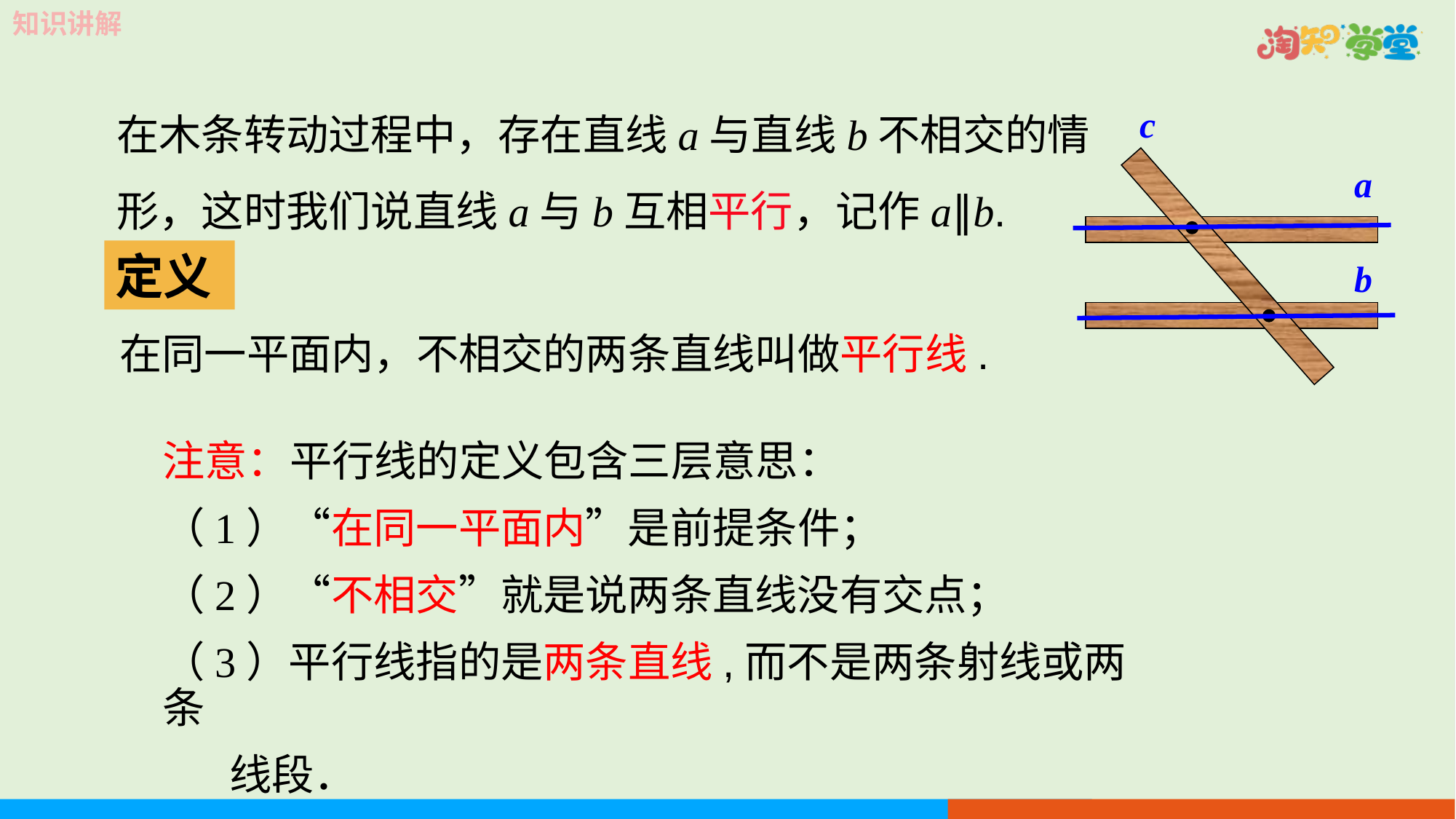

知识讲解
在木条转动过程中，存在直线a与直线b不相交的情形，这时我们说直线a与b互相平行，记作a∥b.
c

a

b

定义
在同一平面内，不相交的两条直线叫做平行线.
注意：平行线的定义包含三层意思：
（1）“在同一平面内”是前提条件；
（2）“不相交”就是说两条直线没有交点；
（3）平行线指的是两条直线,而不是两条射线或两条
      线段．